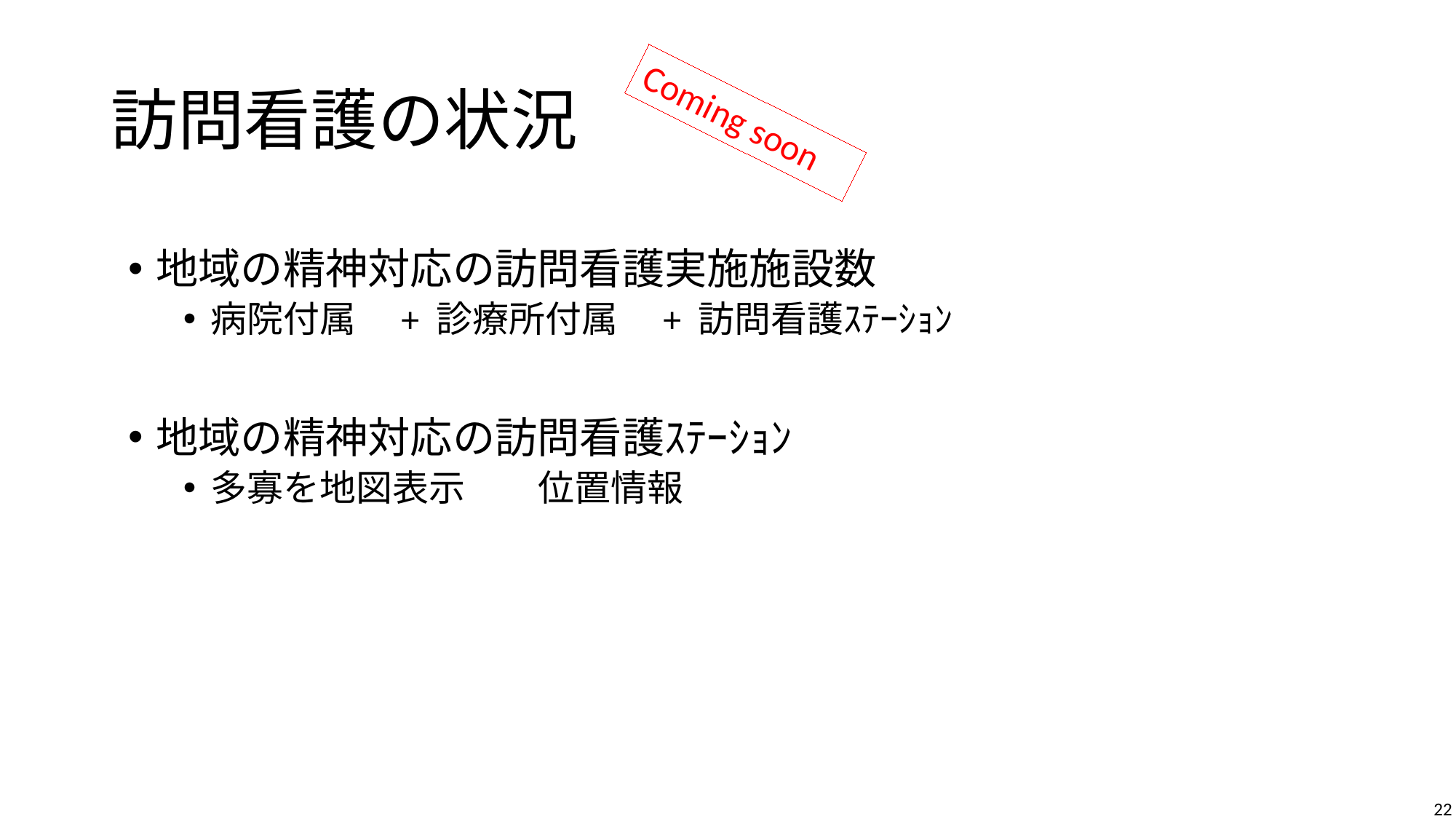

# 訪問看護の状況
Coming soon
地域の精神対応の訪問看護実施施設数
病院付属　+ 診療所付属　+ 訪問看護ｽﾃｰｼｮﾝ

地域の精神対応の訪問看護ｽﾃｰｼｮﾝ
多寡を地図表示　　位置情報
22